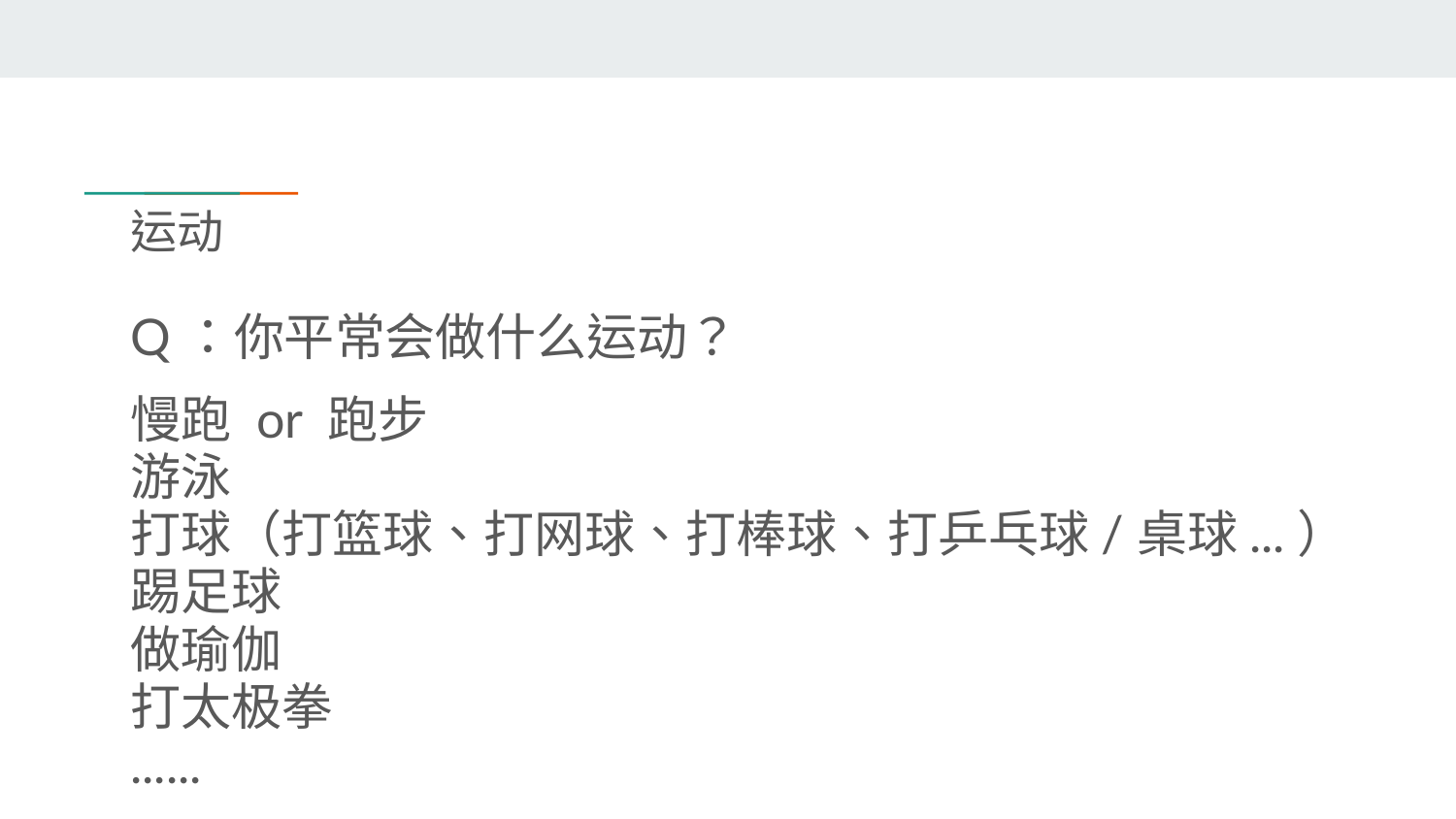

# 运动

Q：你平常会做什么运动？
慢跑 or 跑步
游泳
打球（打篮球、打网球、打棒球、打乒乓球/桌球...）
踢足球
做瑜伽
打太极拳
......